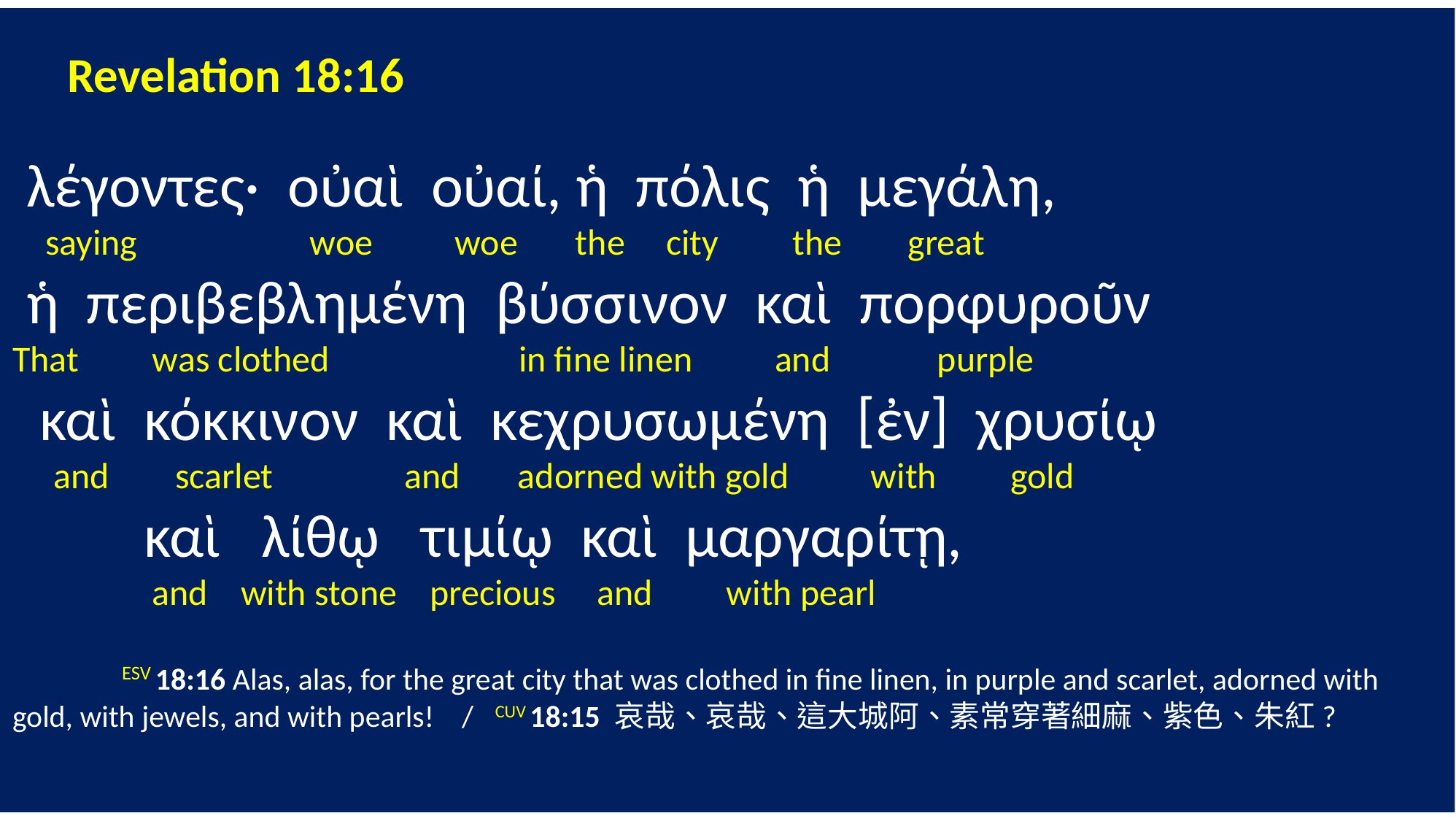

Revelation 18:16

 λέγοντες·  οὐαὶ  οὐαί, ἡ  πόλις  ἡ  μεγάλη,
    saying                     woe          woe       the     city         the        great
 ἡ  περιβεβλημένη  βύσσινον  καὶ  πορφυροῦν
That         was clothed                       in fine linen          and             purple
  καὶ  κόκκινον  καὶ  κεχρυσωμένη  [ἐν]  χρυσίῳ
     and        scarlet                and       adorned with gold          with         gold
                καὶ   λίθῳ   τιμίῳ  καὶ  μαργαρίτῃ,
                 and    with stone    precious     and         with pearl

 	ESV 18:16 Alas, alas, for the great city that was clothed in fine linen, in purple and scarlet, adorned with gold, with jewels, and with pearls!    /   CUV 18:15 哀哉、哀哉、這大城阿、素常穿著細麻、紫色、朱紅?